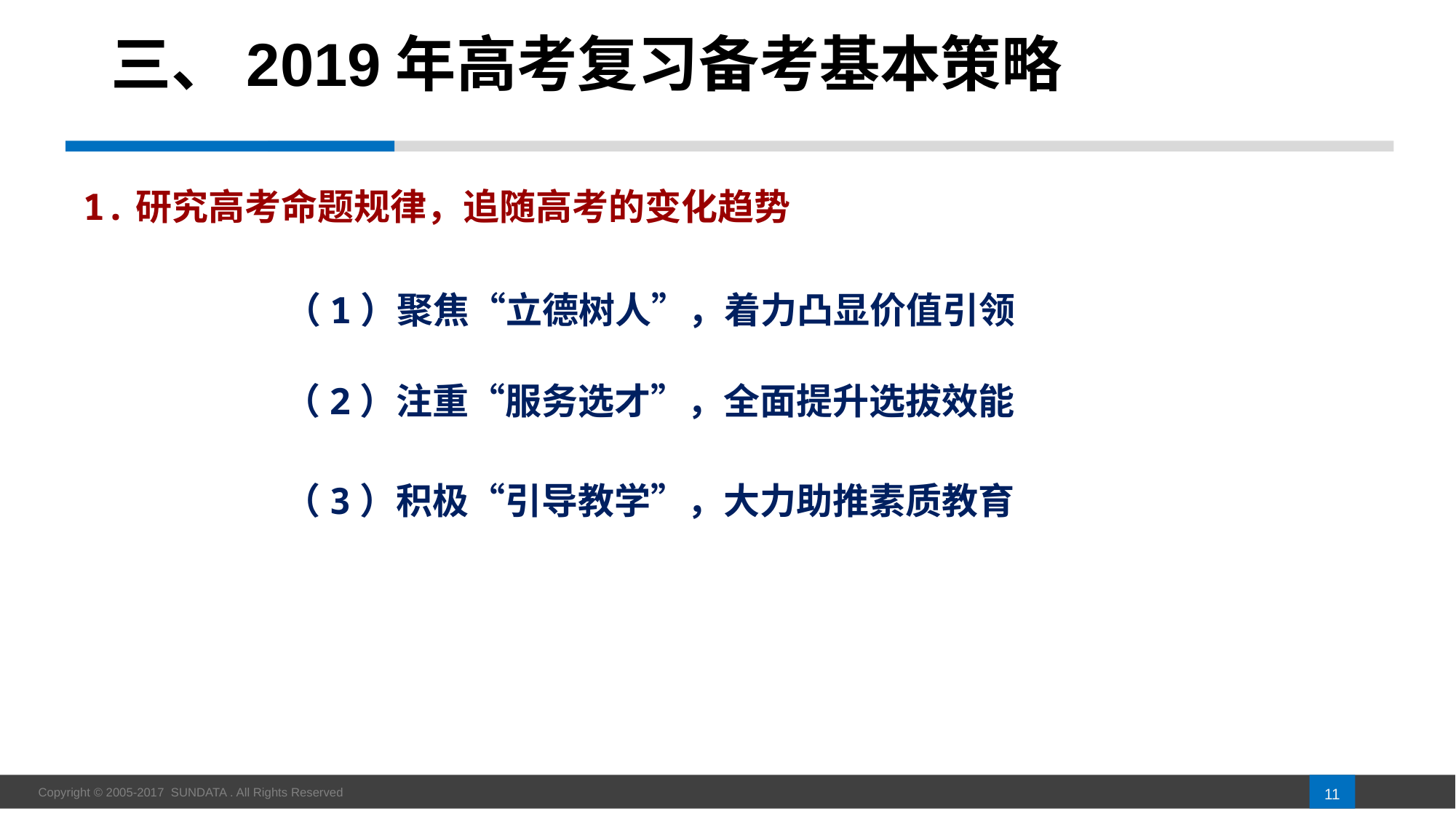

# 三、2019年高考复习备考基本策略
1.研究高考命题规律，追随高考的变化趋势
（1）聚焦“立德树人”，着力凸显价值引领
（2）注重“服务选才”，全面提升选拔效能
（3）积极“引导教学”，大力助推素质教育